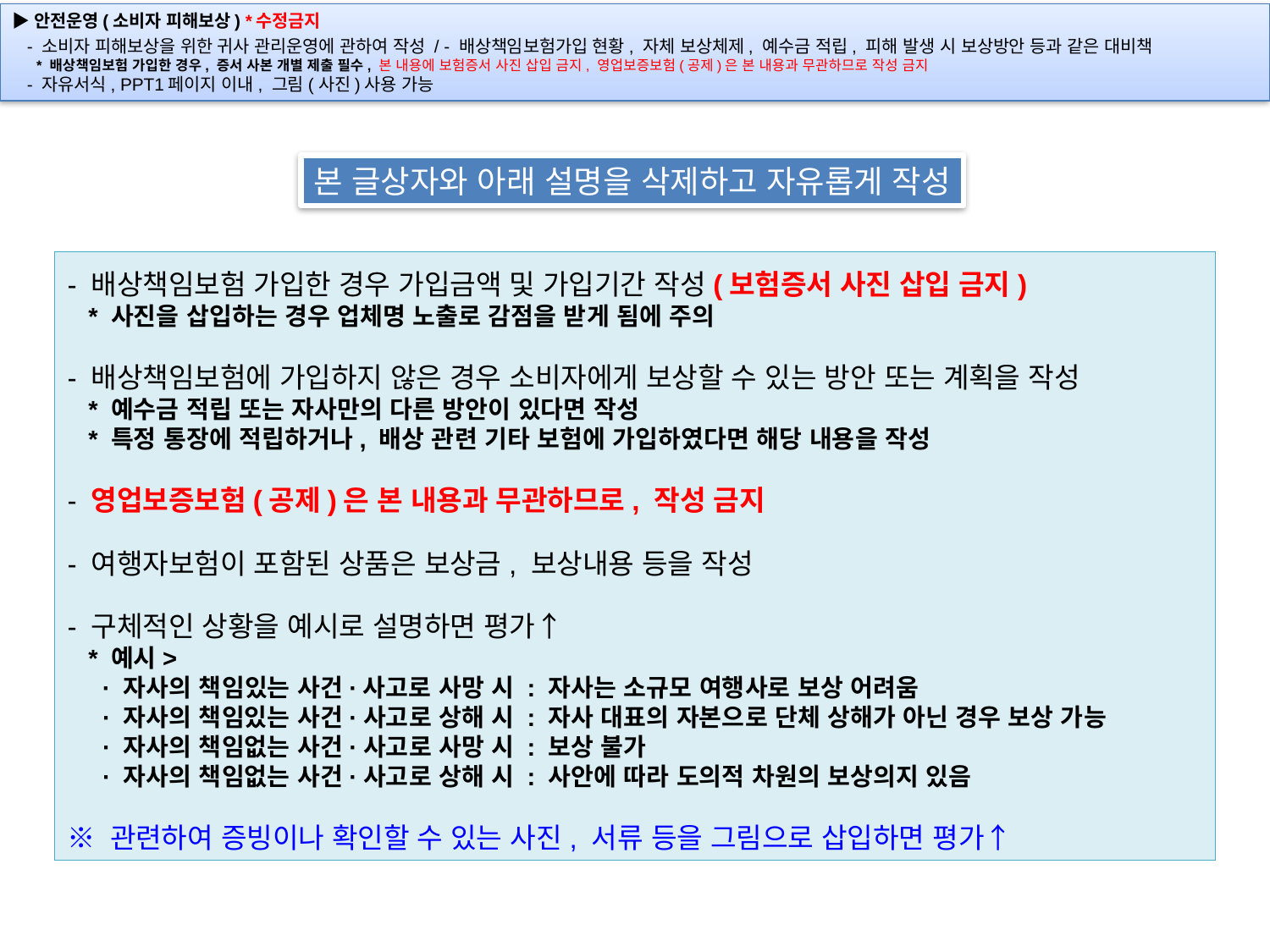

본 글상자와 아래 설명을 삭제하고 자유롭게 작성

- 배상책임보험 가입한 경우 가입금액 및 가입기간 작성(보험증서 사진 삽입 금지)
   * 사진을 삽입하는 경우 업체명 노출로 감점을 받게 됨에 주의

- 배상책임보험에 가입하지 않은 경우 소비자에게 보상할 수 있는 방안 또는 계획을 작성
   * 예수금 적립 또는 자사만의 다른 방안이 있다면 작성
   * 특정 통장에 적립하거나, 배상 관련 기타 보험에 가입하였다면 해당 내용을 작성

- 영업보증보험(공제)은 본 내용과 무관하므로, 작성 금지

- 여행자보험이 포함된 상품은 보상금, 보상내용 등을 작성

- 구체적인 상황을 예시로 설명하면 평가↑
   * 예시>
     · 자사의 책임있는 사건·사고로 사망 시 : 자사는 소규모 여행사로 보상 어려움
     · 자사의 책임있는 사건·사고로 상해 시 : 자사 대표의 자본으로 단체 상해가 아닌 경우 보상 가능
     · 자사의 책임없는 사건·사고로 사망 시 : 보상 불가
     · 자사의 책임없는 사건·사고로 상해 시 : 사안에 따라 도의적 차원의 보상의지 있음

※ 관련하여 증빙이나 확인할 수 있는 사진, 서류 등을 그림으로 삽입하면 평가↑